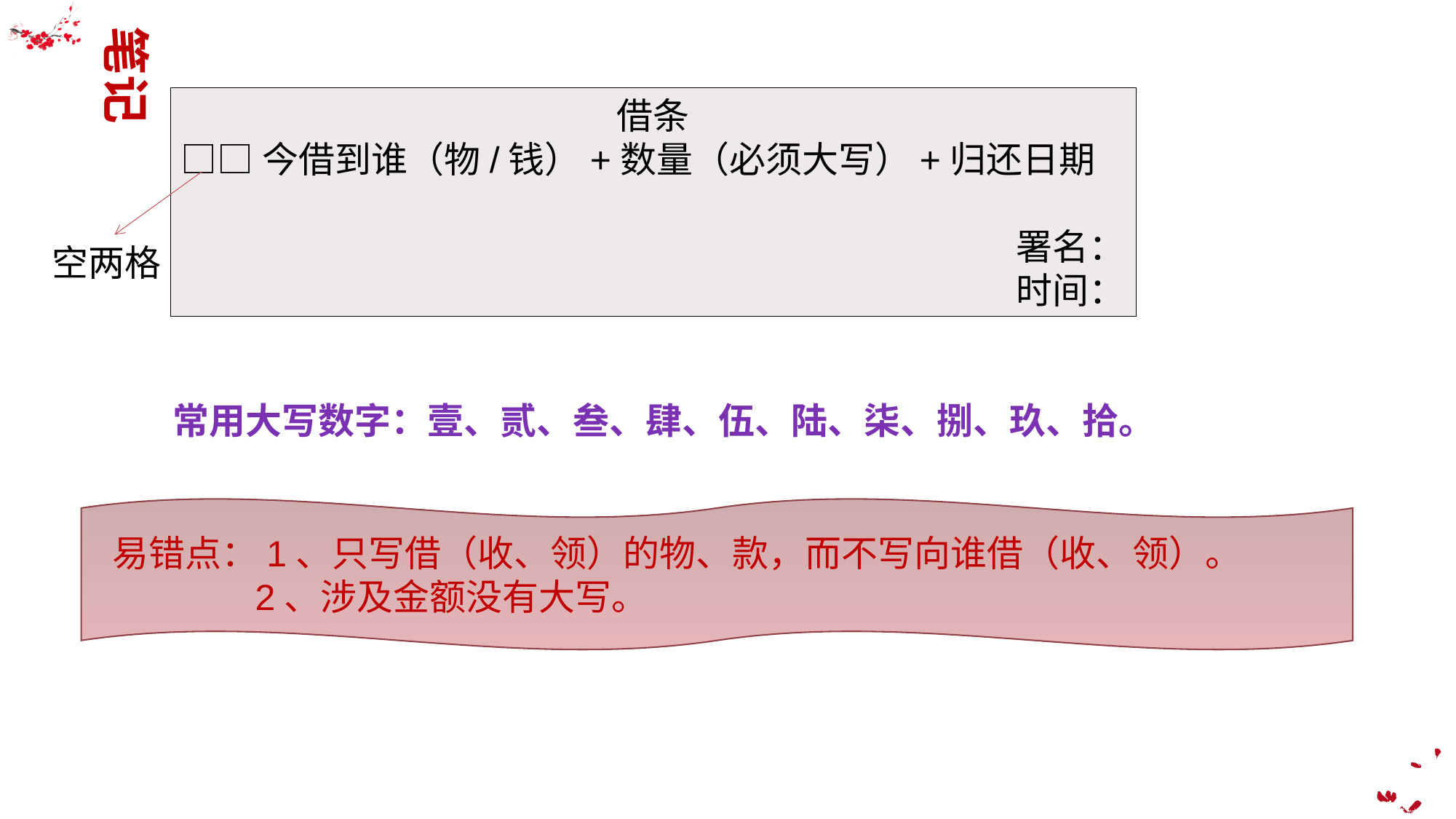

笔记
借条
□□今借到谁（物/钱）+数量（必须大写）+归还日期

署名：
时间：
空两格
常用大写数字：壹、贰、叁、肆、伍、陆、柒、捌、玖、拾。

易错点：1、只写借（收、领）的物、款，而不写向谁借（收、领）。
              2、涉及金额没有大写。